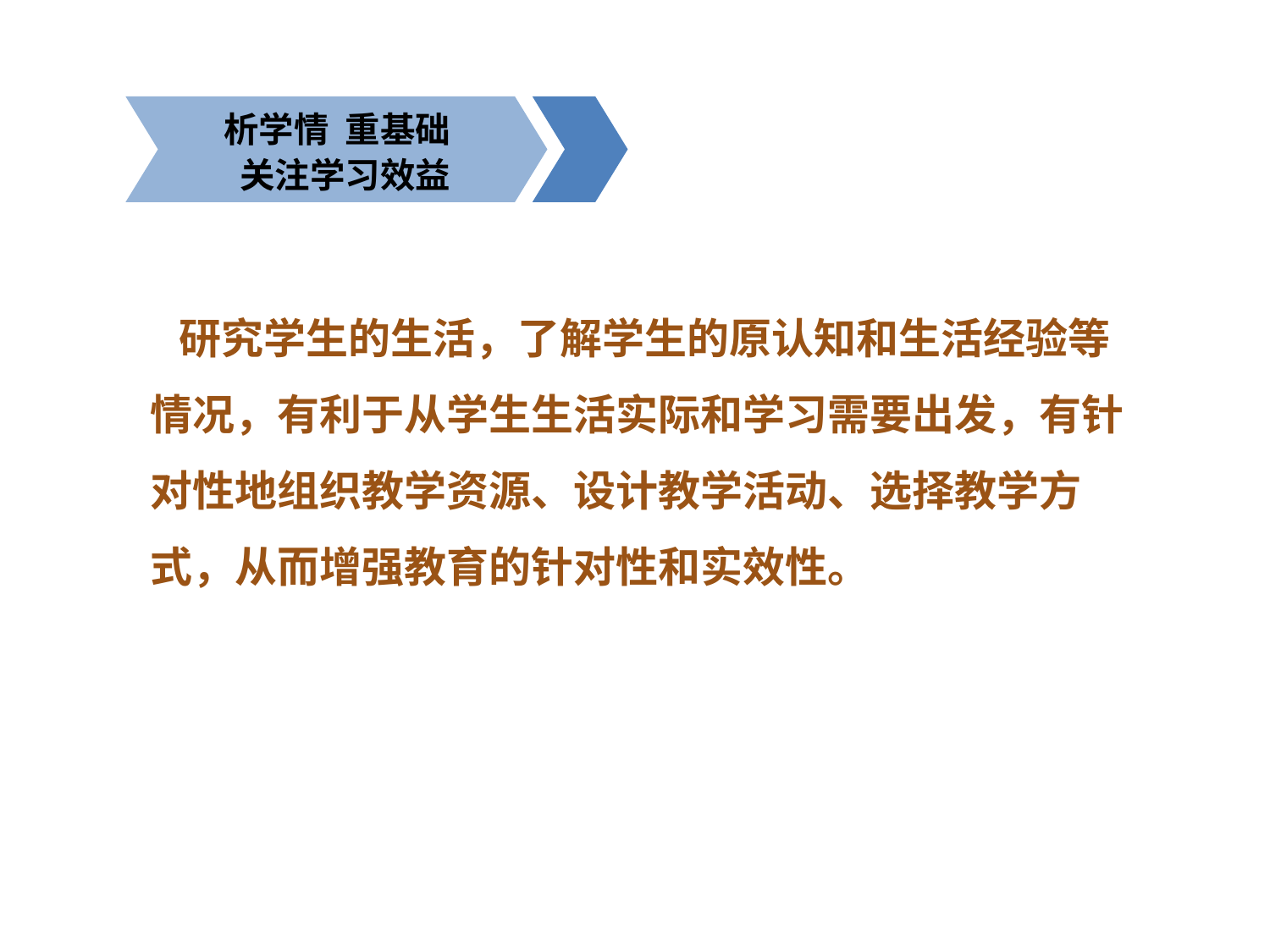

析学情  重基础
关注学习效益

       研究学生的生活，了解学生的原认知和生活经验等情况，有利于从学生生活实际和学习需要出发，有针对性地组织教学资源、设计教学活动、选择教学方式，从而增强教育的针对性和实效性。